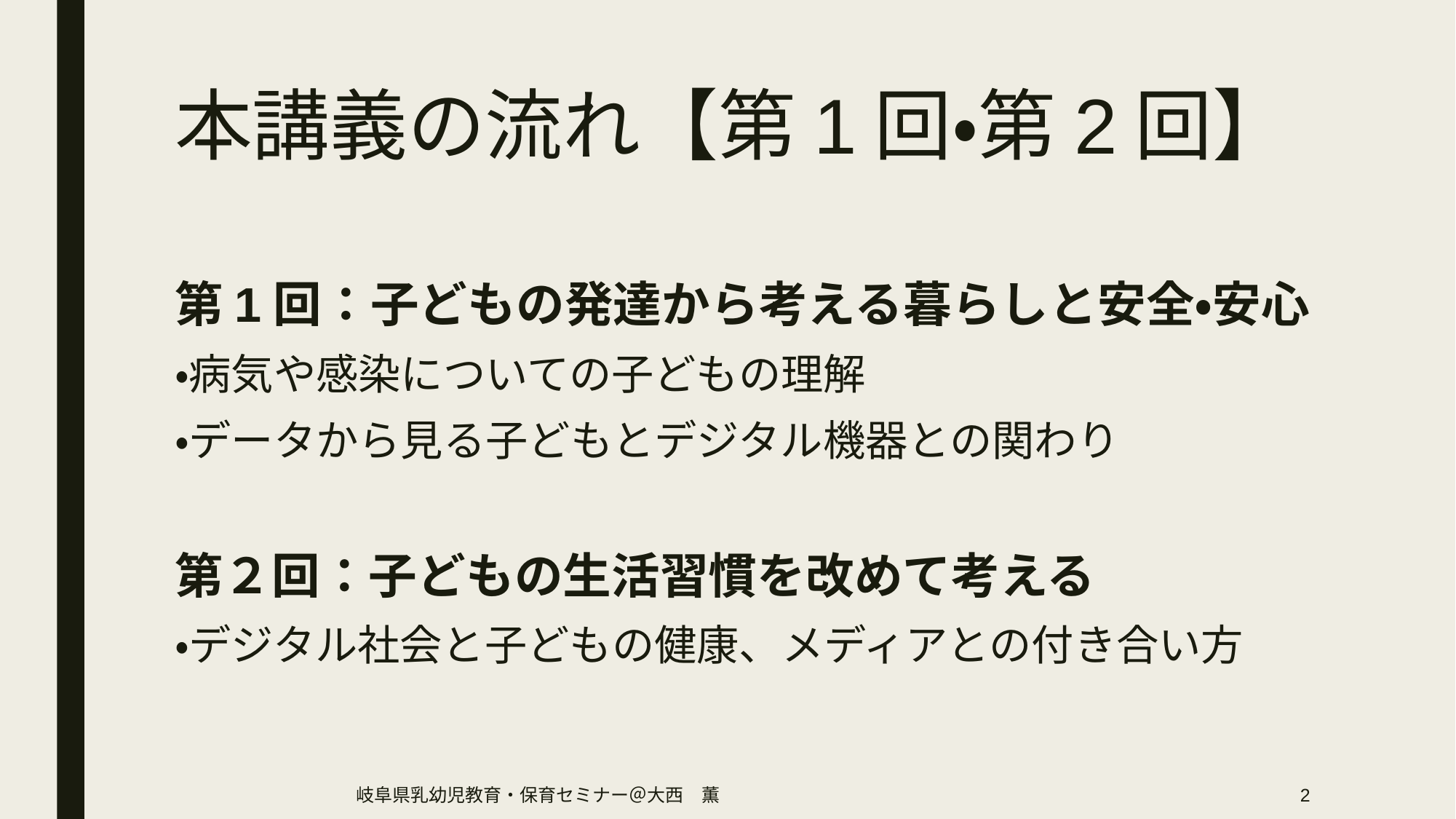

# 本講義の流れ【第1回・第2回】
第1回：子どもの発達から考える暮らしと安全・安心
・病気や感染についての子どもの理解
・データから見る子どもとデジタル機器との関わり

第２回：子どもの生活習慣を改めて考える
・デジタル社会と子どもの健康、メディアとの付き合い方
岐阜県乳幼児教育・保育セミナー＠大西　薫
2